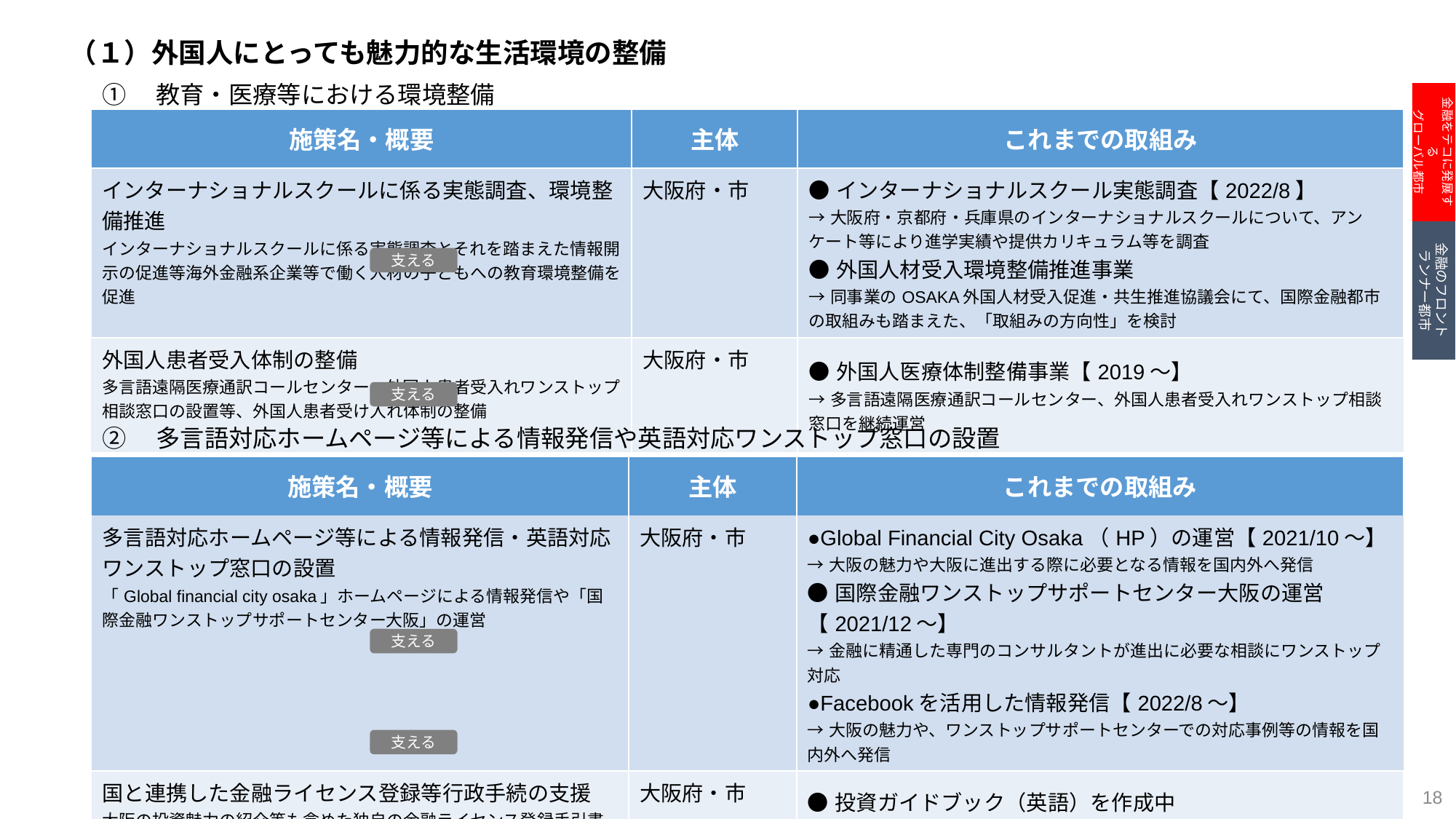

（１）外国人にとっても魅力的な生活環境の整備
①　教育・医療等における環境整備
金融をテコに発展する
グローバル都市
| 施策名・概要 | 主体 | これまでの取組み |
| --- | --- | --- |
| インターナショナルスクールに係る実態調査、環境整備推進 インターナショナルスクールに係る実態調査とそれを踏まえた情報開示の促進等海外金融系企業等で働く人材の子どもへの教育環境整備を促進 | 大阪府・市 | ●インターナショナルスクール実態調査【2022/8】 →大阪府・京都府・兵庫県のインターナショナルスクールについて、アンケート等により進学実績や提供カリキュラム等を調査 ●外国人材受入環境整備推進事業 →同事業のOSAKA外国人材受入促進・共生推進協議会にて、国際金融都市の取組みも踏まえた、「取組みの方向性」を検討 |
| 外国人患者受入体制の整備 多言語遠隔医療通訳コールセンター、外国人患者受入れワンストップ相談窓口の設置等、外国人患者受け入れ体制の整備 | 大阪府・市 | ●外国人医療体制整備事業【2019～】 →多言語遠隔医療通訳コールセンター、外国人患者受入れワンストップ相談窓口を継続運営 |
金融のフロント
ランナー都市
支える
支える
②　多言語対応ホームページ等による情報発信や英語対応ワンストップ窓口の設置
| 施策名・概要 | 主体 | これまでの取組み |
| --- | --- | --- |
| 多言語対応ホームページ等による情報発信・英語対応ワンストップ窓口の設置 「Global financial city osaka」ホームページによる情報発信や「国際金融ワンストップサポートセンター大阪」の運営 | 大阪府・市 | ●Global Financial City Osaka（HP）の運営【2021/10～】 →大阪の魅力や大阪に進出する際に必要となる情報を国内外へ発信 ●国際金融ワンストップサポートセンター大阪の運営【2021/12～】 →金融に精通した専門のコンサルタントが進出に必要な相談にワンストップ対応 ●Facebookを活用した情報発信【2022/8～】 →大阪の魅力や、ワンストップサポートセンターでの対応事例等の情報を国内外へ発信 |
| 国と連携した金融ライセンス登録等行政手続の支援 大阪の投資魅力の紹介等も含めた独自の金融ライセンス登録手引書の作成による海外金融企業の進出支援 | 大阪府・市 | ●投資ガイドブック（英語）を作成中 →大阪の投資魅力の紹介・金融ライセンス取得の手引き等を盛り込んだ内容を予定 |
支える
支える
18